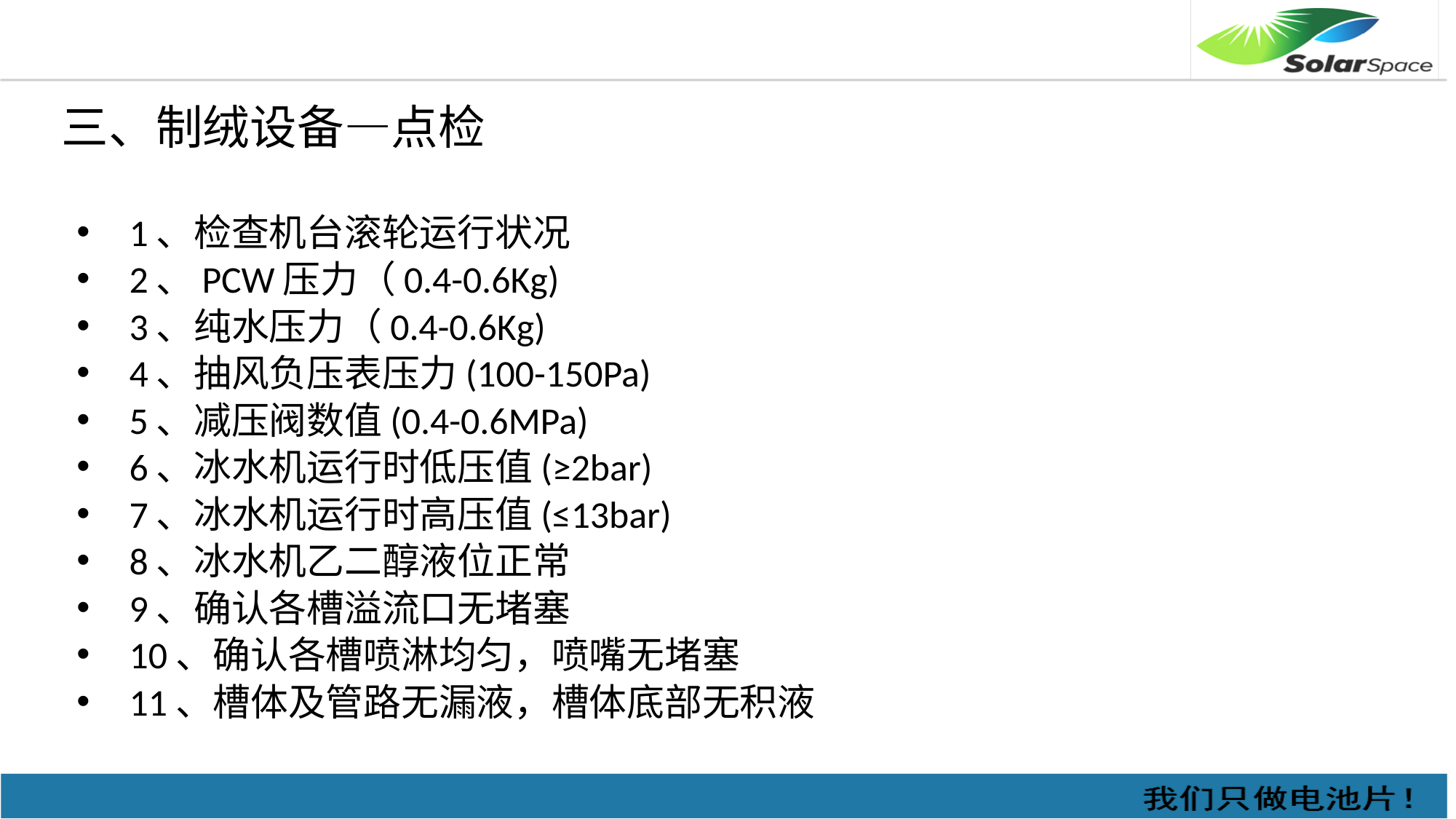

# 三、制绒设备—点检
1、检查机台滚轮运行状况
2、PCW压力（0.4-0.6Kg)
3、纯水压力（0.4-0.6Kg)
4、抽风负压表压力(100-150Pa)
5、减压阀数值(0.4-0.6MPa)
6、冰水机运行时低压值(≥2bar)
7、冰水机运行时高压值(≤13bar)
8、冰水机乙二醇液位正常
9、确认各槽溢流口无堵塞
10、确认各槽喷淋均匀，喷嘴无堵塞
11、槽体及管路无漏液，槽体底部无积液